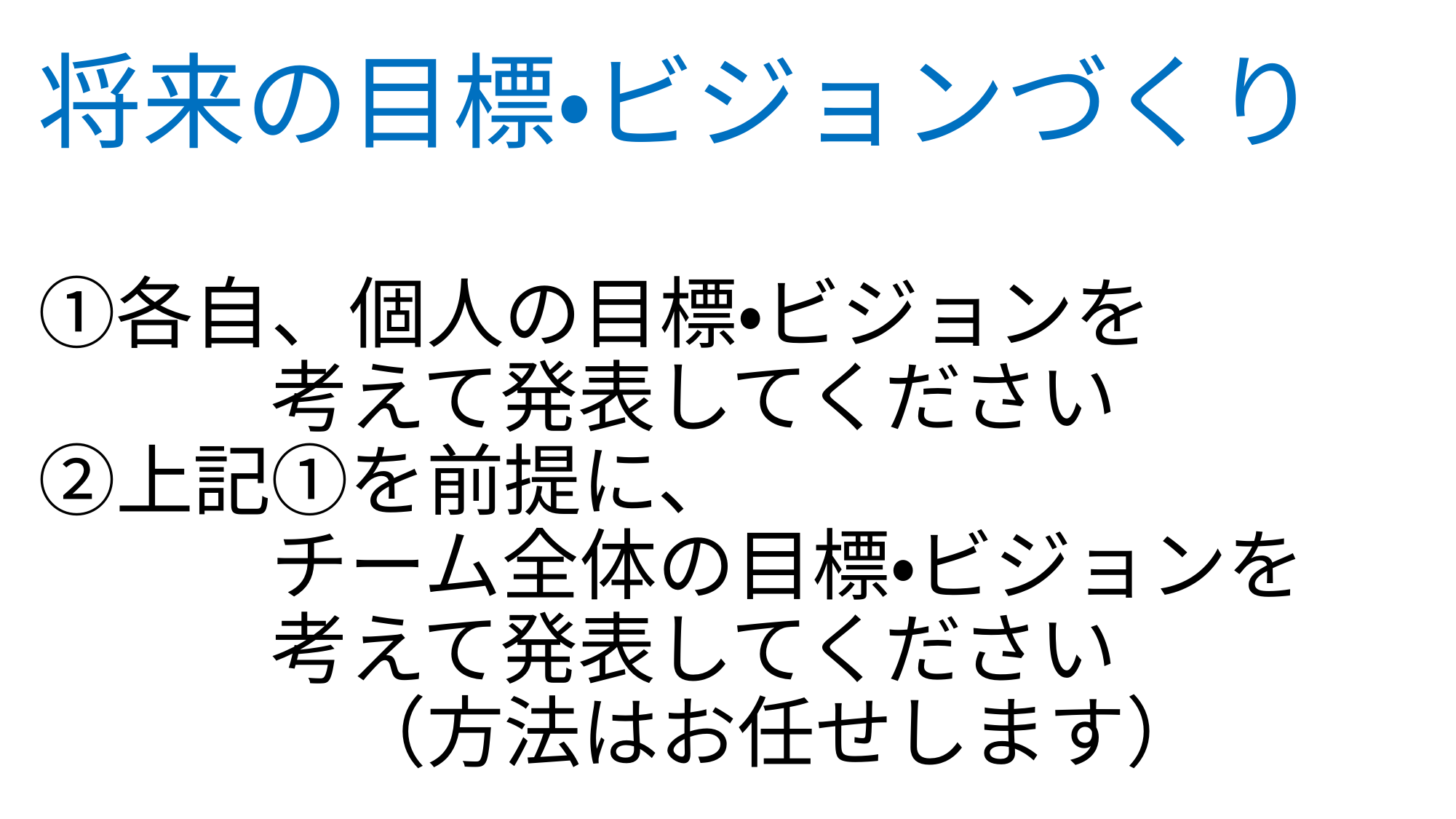

# 将来の目標・ビジョンづくり ①各自、個人の目標・ビジョンを 　　　考えて発表してください ②上記①を前提に、 　　　チーム全体の目標・ビジョンを 　　　考えて発表してください 　　　　（方法はお任せします）